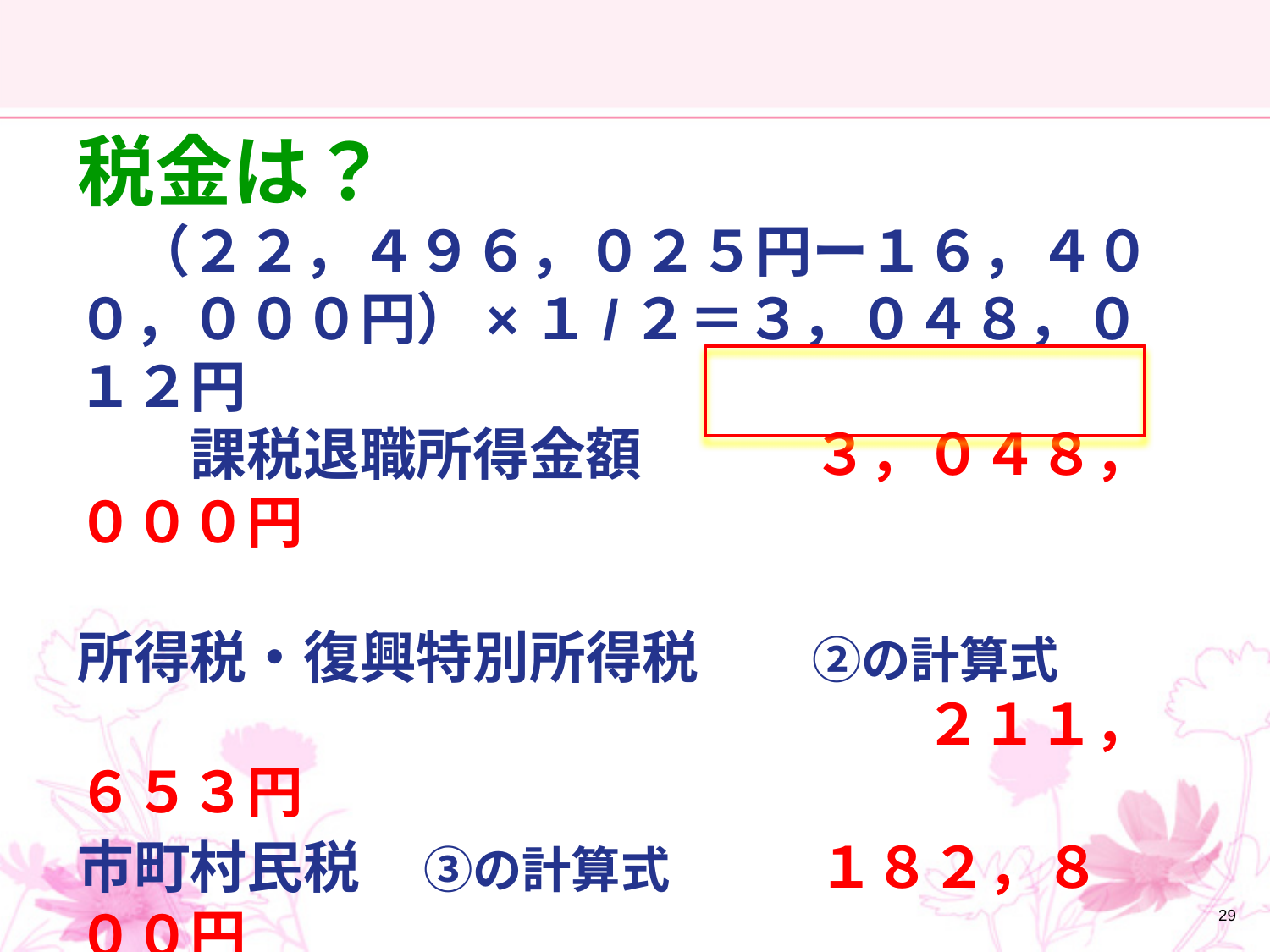

#
税金は？
　（２２，４９６，０２５円ー１６，４００，０００円）×１/２＝３，０４８，０１２円
　　課税退職所得金額　　　３，０４８，０００円

所得税・復興特別所得税　　②の計算式
　　　　　　　　　　　　　　　２１１，６５３円
市町村民税　③の計算式　　　１８２，８００円
県民税　　　　③の計算式　　　１２１，９００円
支給額　　　　　　　　　　 ２１,９７９，６７２円

29